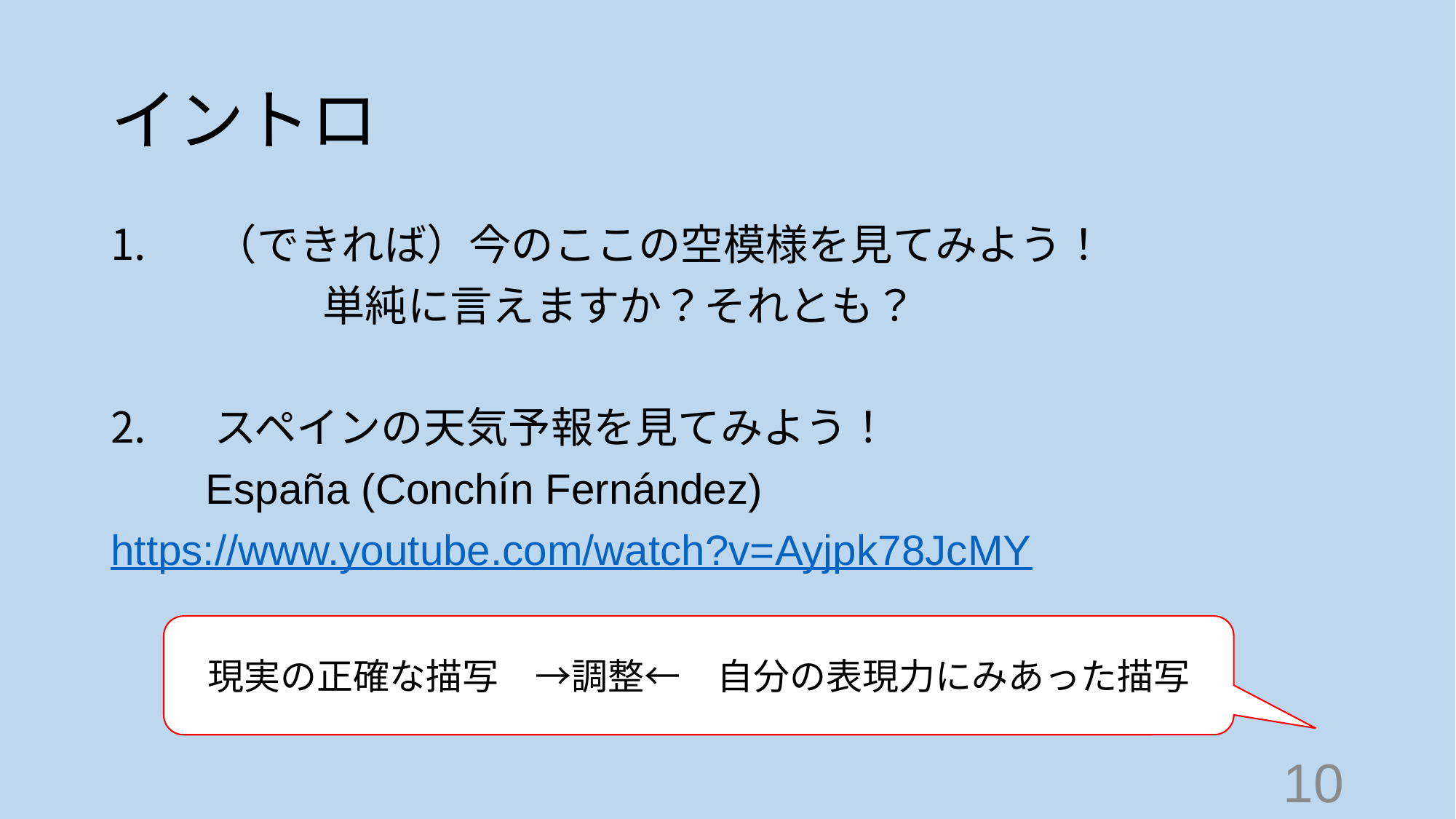

# イントロ
　（できれば）今のここの空模様を見てみよう！
　　　　　単純に言えますか？それとも？

　スペインの天気予報を見てみよう！
　　España (Conchín Fernández)
https://www.youtube.com/watch?v=Ayjpk78JcMY

現実の正確な描写　→調整←　自分の表現力にみあった描写
10